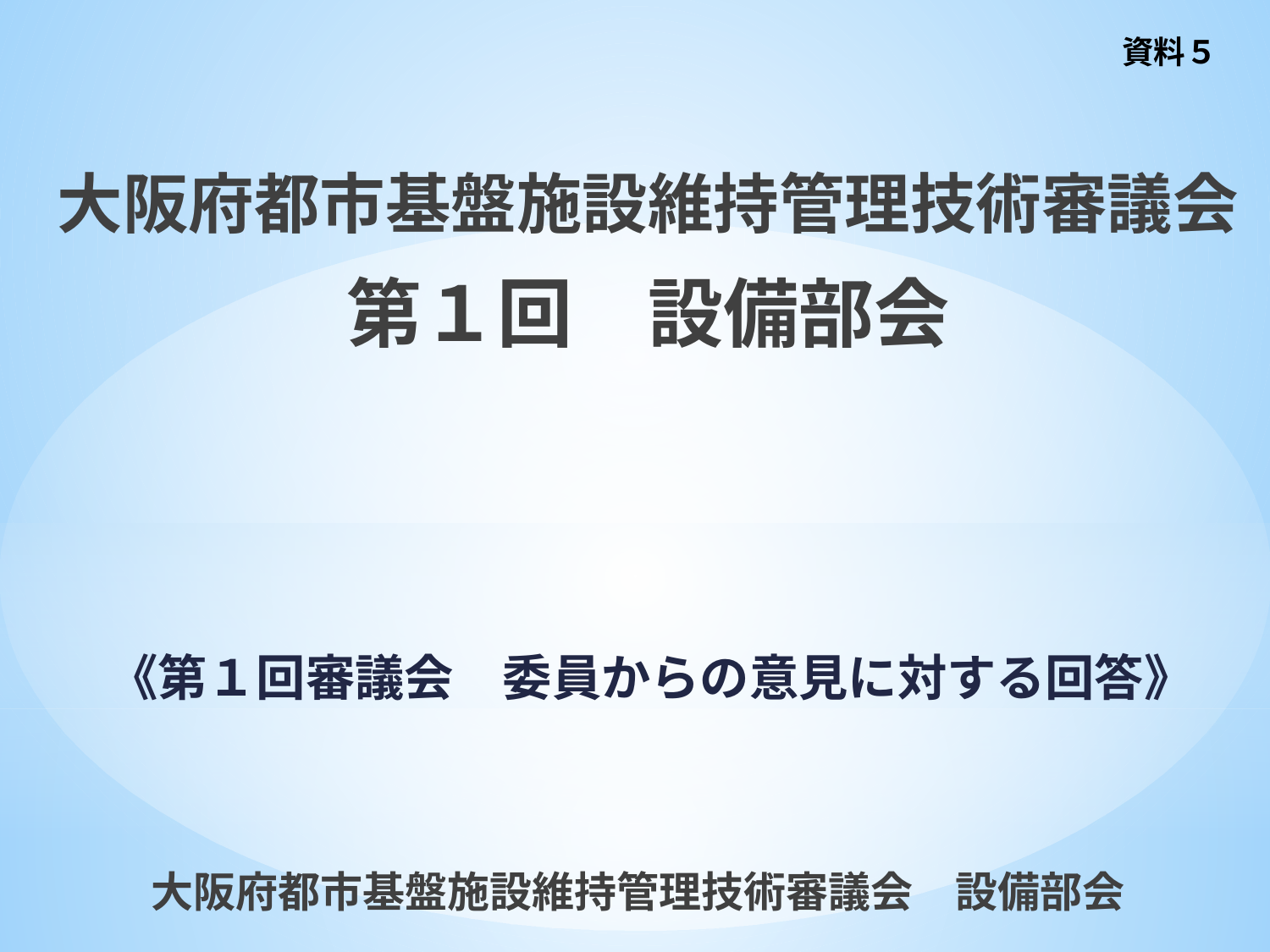

資料５
大阪府都市基盤施設維持管理技術審議会
第１回　設備部会
《第１回審議会　委員からの意見に対する回答》
大阪府都市基盤施設維持管理技術審議会　設備部会